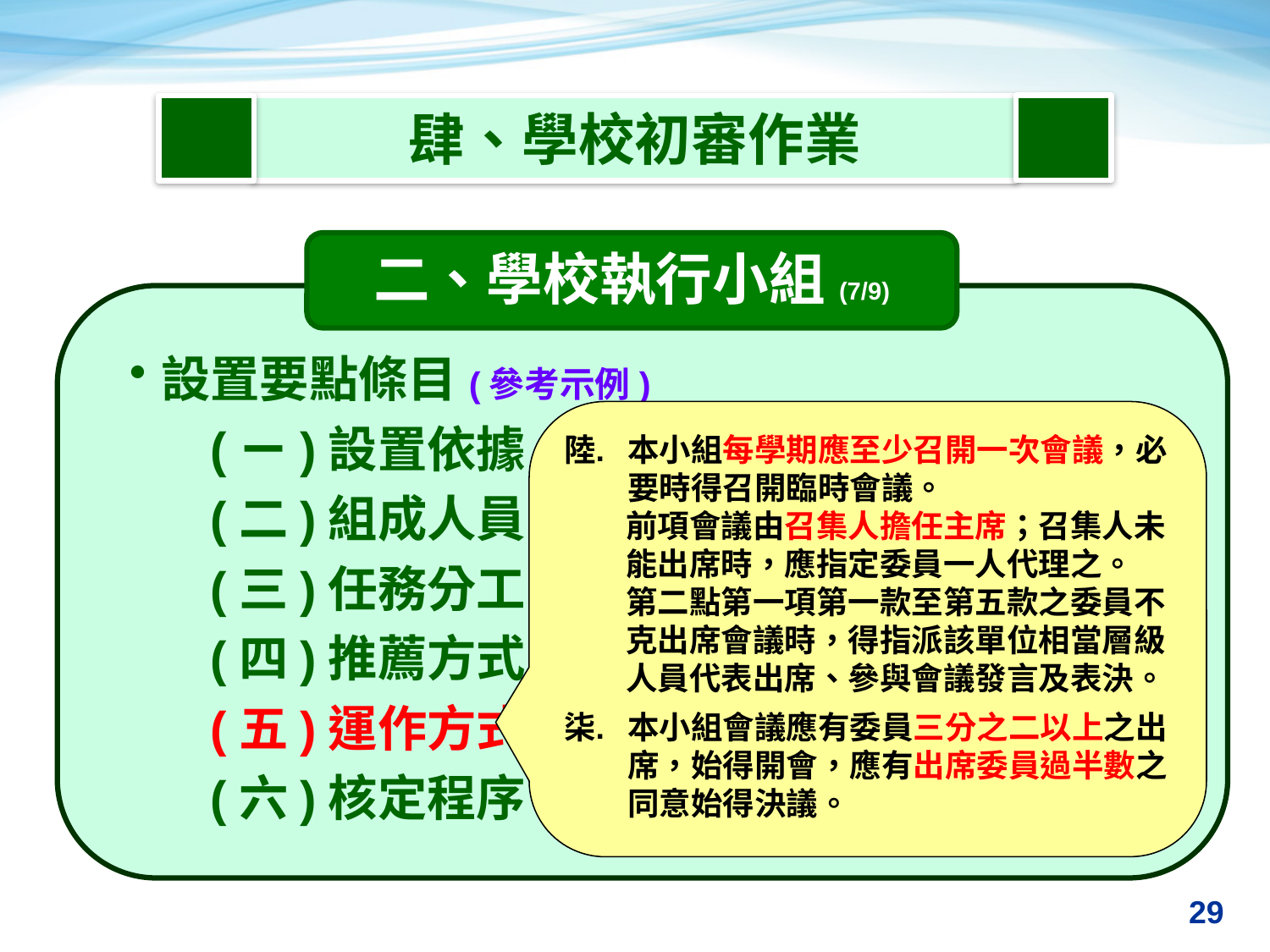

肆、學校初審作業
二、學校執行小組(7/9)

設置要點條目(參考示例)
(ㄧ)設置依據
(二)組成人員
(三)任務分工
(四)推薦方式
(五)運作方式
(六)核定程序

本小組每學期應至少召開一次會議，必要時得召開臨時會議。
前項會議由召集人擔任主席；召集人未能出席時，應指定委員一人代理之。
第二點第一項第一款至第五款之委員不克出席會議時，得指派該單位相當層級人員代表出席、參與會議發言及表決。
本小組會議應有委員三分之二以上之出席，始得開會，應有出席委員過半數之同意始得決議。
29
29